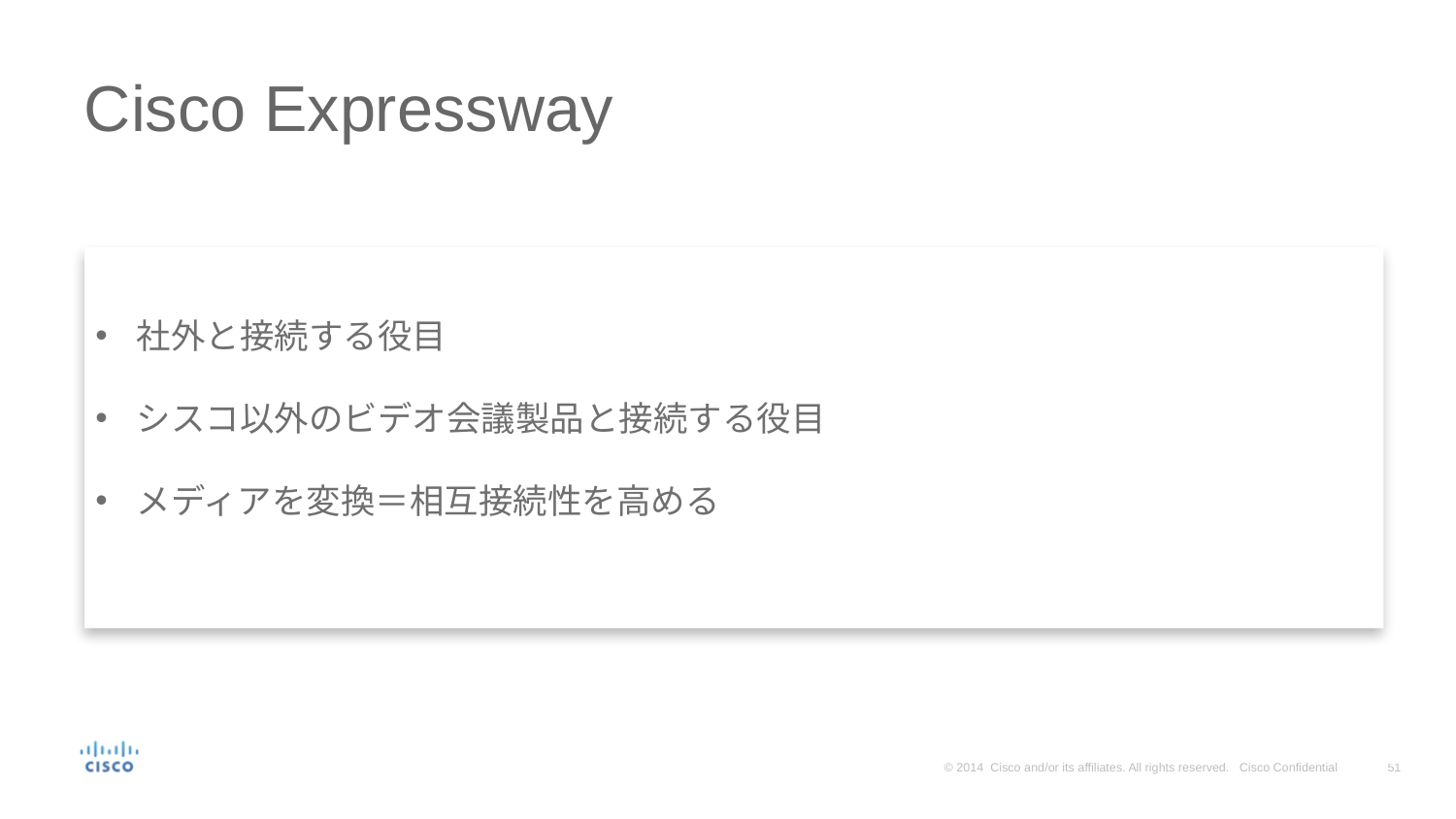

# Cisco Expressway
社外と接続する役目

シスコ以外のビデオ会議製品と接続する役目

メディアを変換＝相互接続性を高める